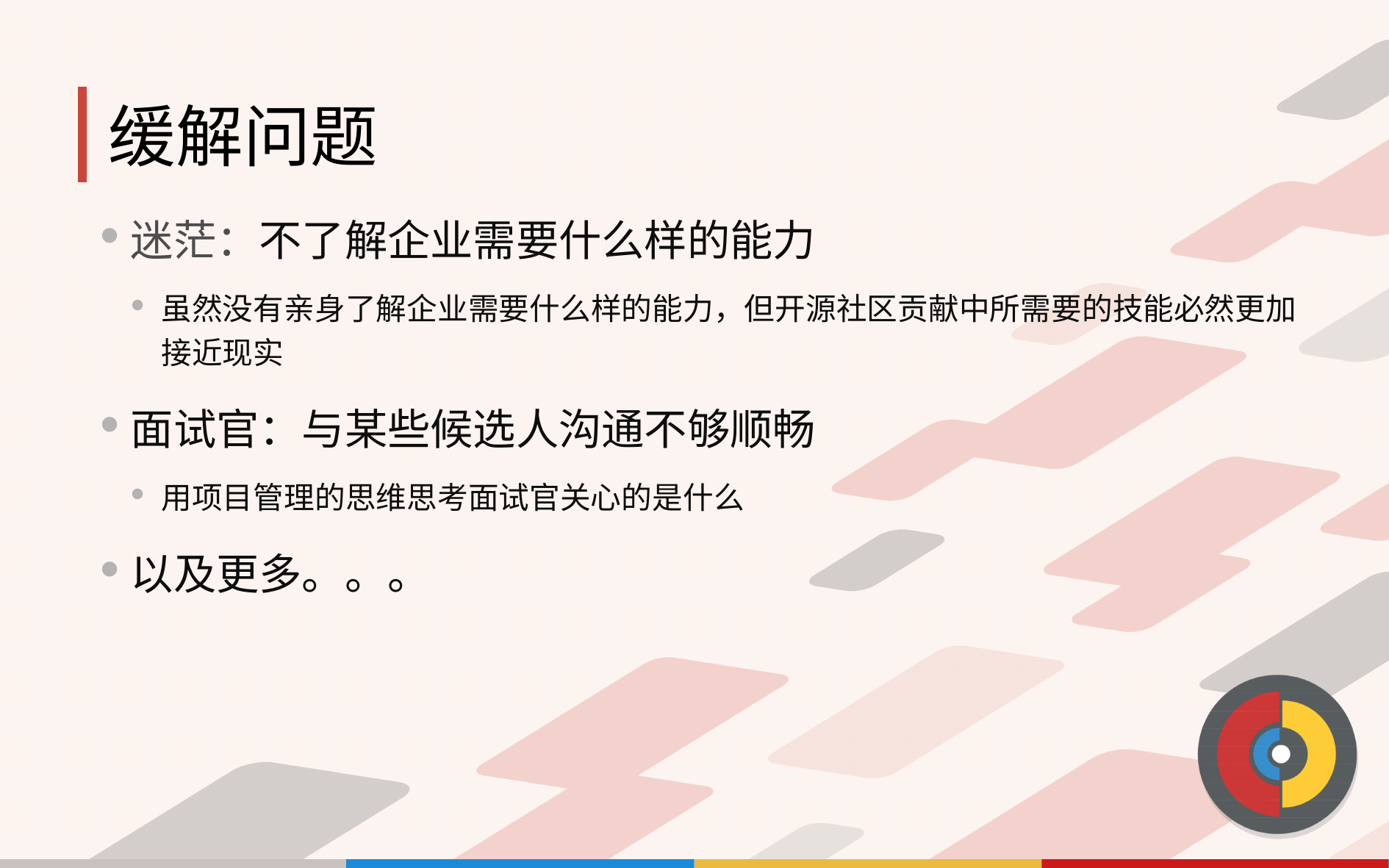

# 缓解问题
迷茫：不了解企业需要什么样的能力
虽然没有亲身了解企业需要什么样的能力，但开源社区贡献中所需要的技能必然更加接近现实
面试官：与某些候选人沟通不够顺畅
用项目管理的思维思考面试官关心的是什么
以及更多。。。